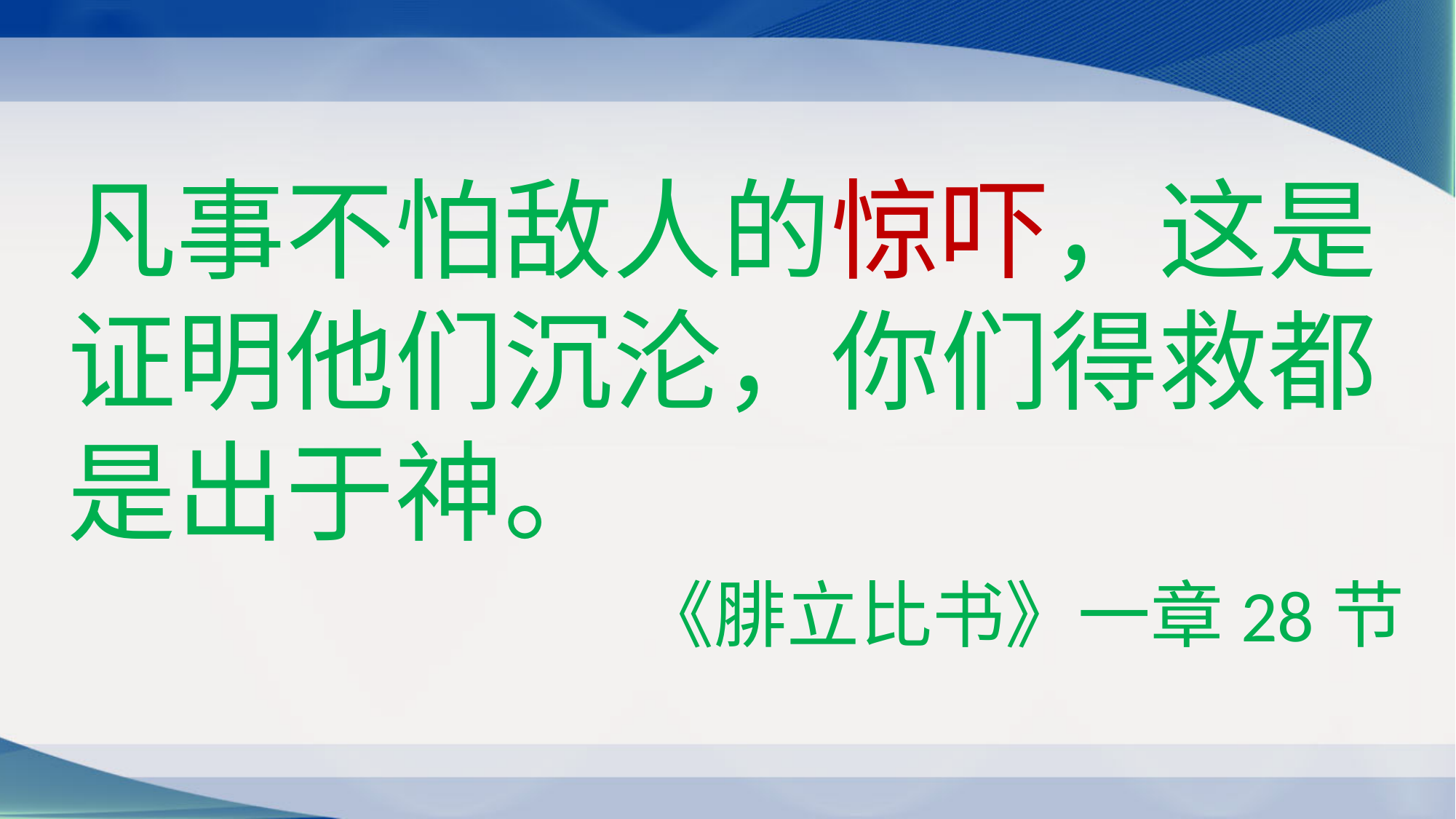

凡事不怕敌人的惊吓，这是证明他们沉沦，你们得救都是出于神。
                                  《腓立比书》一章28节